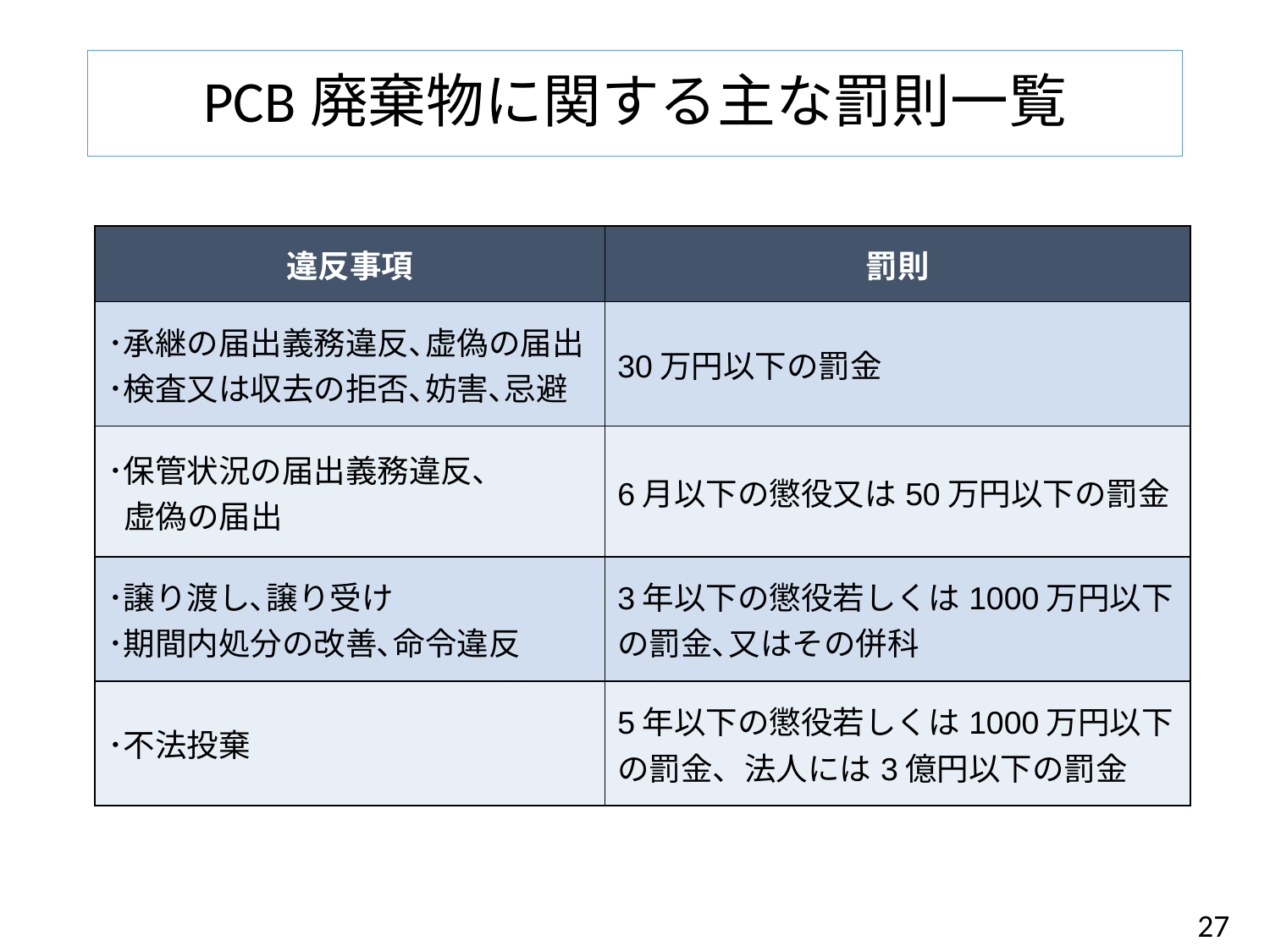

# PCB廃棄物に関する主な罰則一覧
| 違反事項 | 罰則 |
| --- | --- |
| ･承継の届出義務違反､虚偽の届出 ･検査又は収去の拒否､妨害､忌避 | 30万円以下の罰金 |
| ･保管状況の届出義務違反､ 虚偽の届出 | 6月以下の懲役又は50万円以下の罰金 |
| ･譲り渡し､譲り受け ･期間内処分の改善､命令違反 | 3年以下の懲役若しくは1000万円以下の罰金､又はその併科 |
| ･不法投棄 | 5年以下の懲役若しくは1000万円以下の罰金、法人には3億円以下の罰金 |